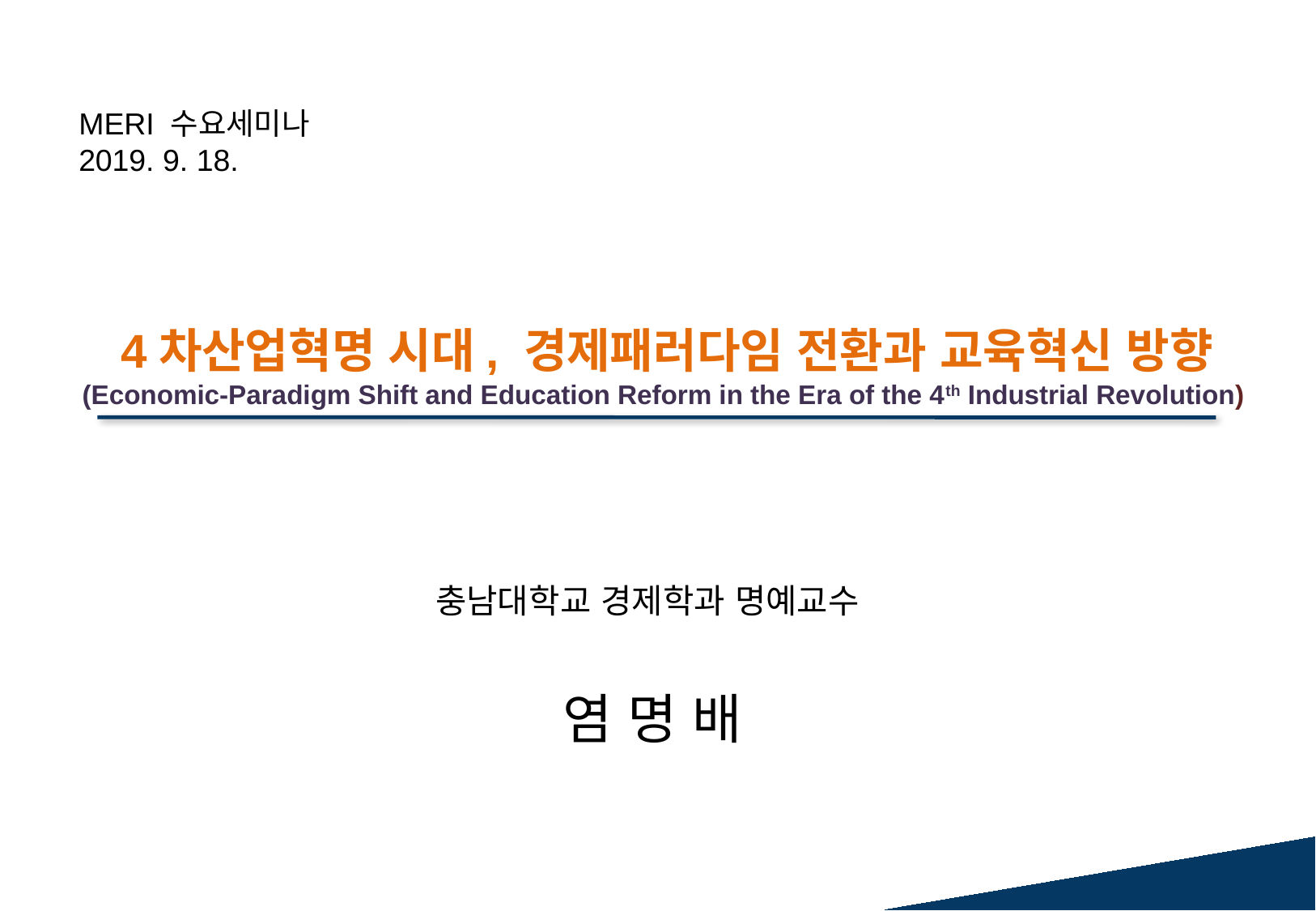

MERI 수요세미나
2019. 9. 18.

4차산업혁명 시대, 경제패러다임 전환과 교육혁신 방향
(Economic-Paradigm Shift and Education Reform in the Era of the 4th Industrial Revolution)
충남대학교 경제학과 명예교수

염 명 배